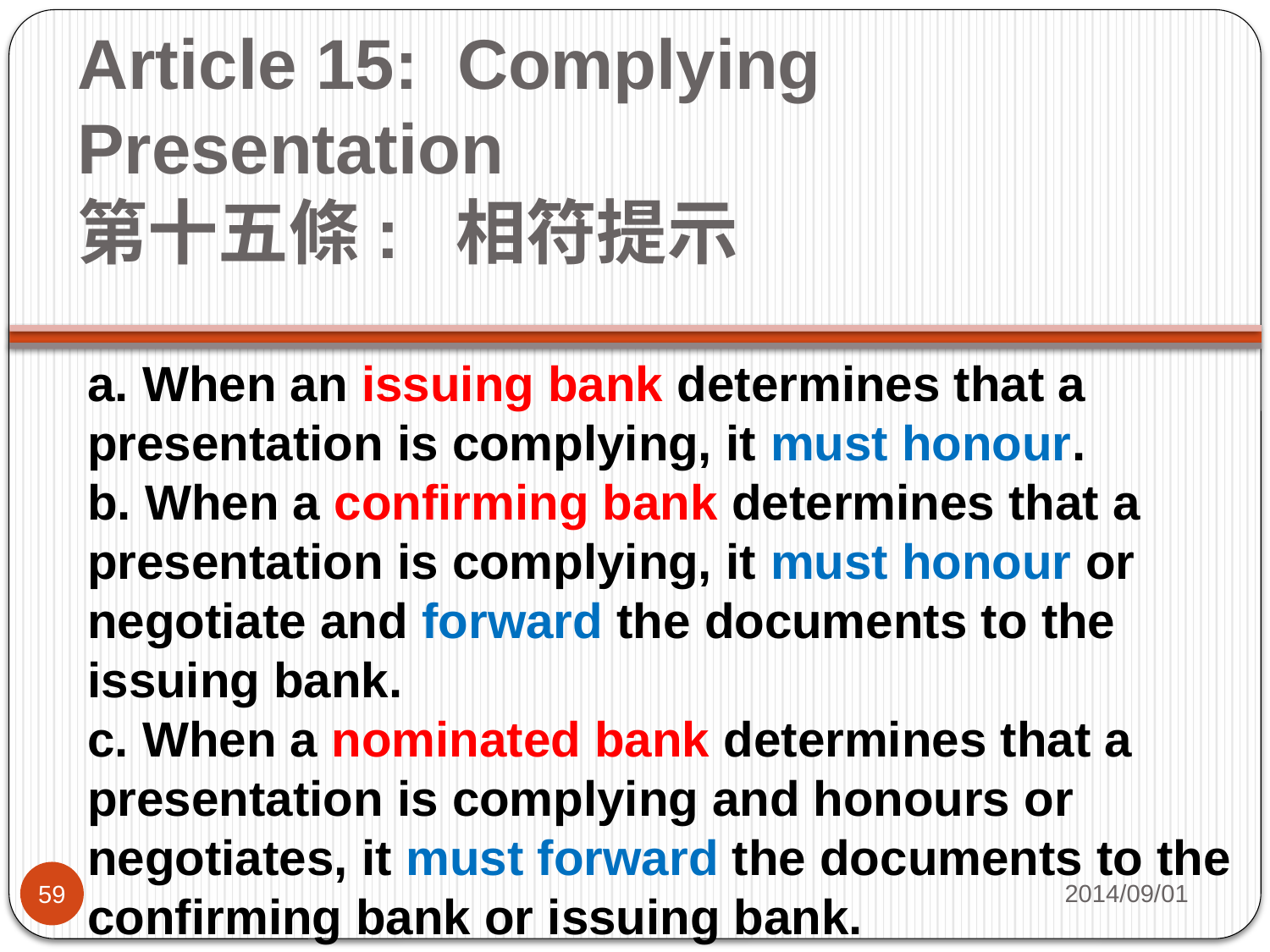

# Article 15:  Complying Presentation    第十五條:  相符提示
a. When an issuing bank determines that a presentation is complying, it must honour.
b. When a confirming bank determines that a presentation is complying, it must honour or negotiate and forward the documents to the issuing bank.
c. When a nominated bank determines that a presentation is complying and honours or negotiates, it must forward the documents to the confirming bank or issuing bank.
2014/09/01
59